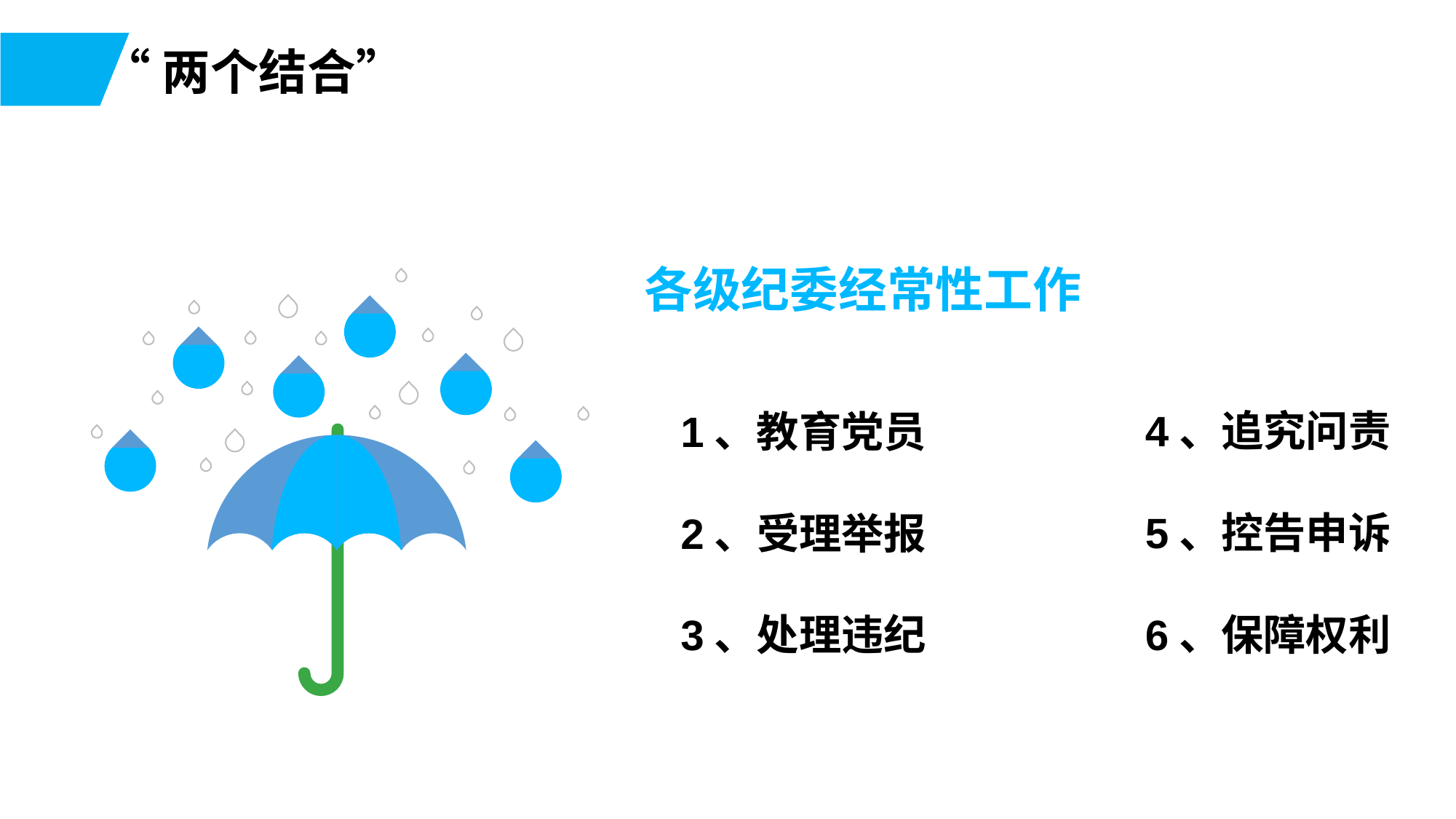

“两个结合”
各级纪委经常性工作

4、追究问责
5、控告申诉
6、保障权利
1、教育党员
2、受理举报
3、处理违纪